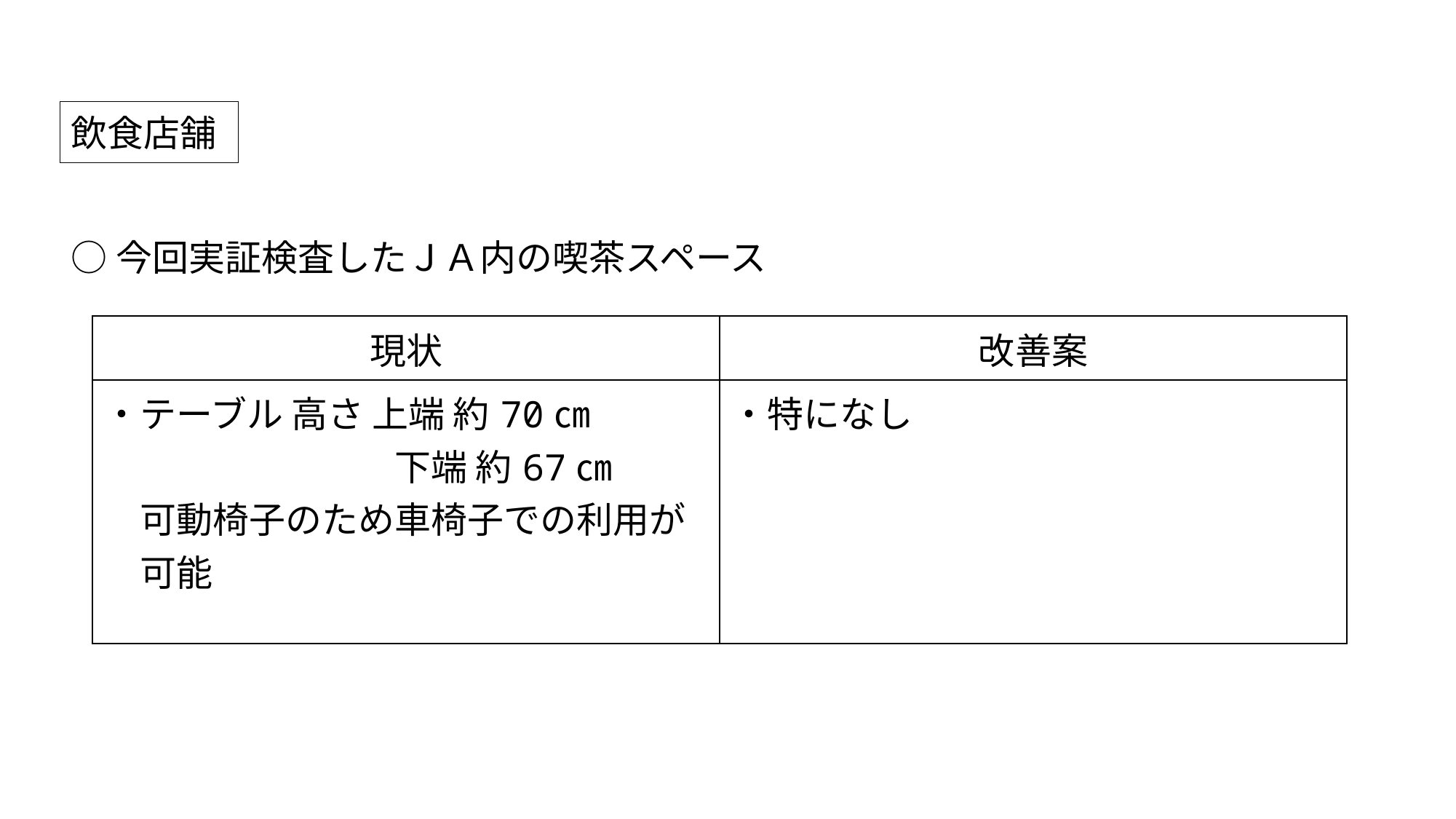

飲食店舗
○今回実証検査したＪＡ内の喫茶スペース
| 現状 | 改善案 |
| --- | --- |
| ・テーブル 高さ 上端 約70㎝ 　　　　　　　　下端 約67㎝ 　可動椅子のため車椅子での利用が 　可能 | ・特になし |